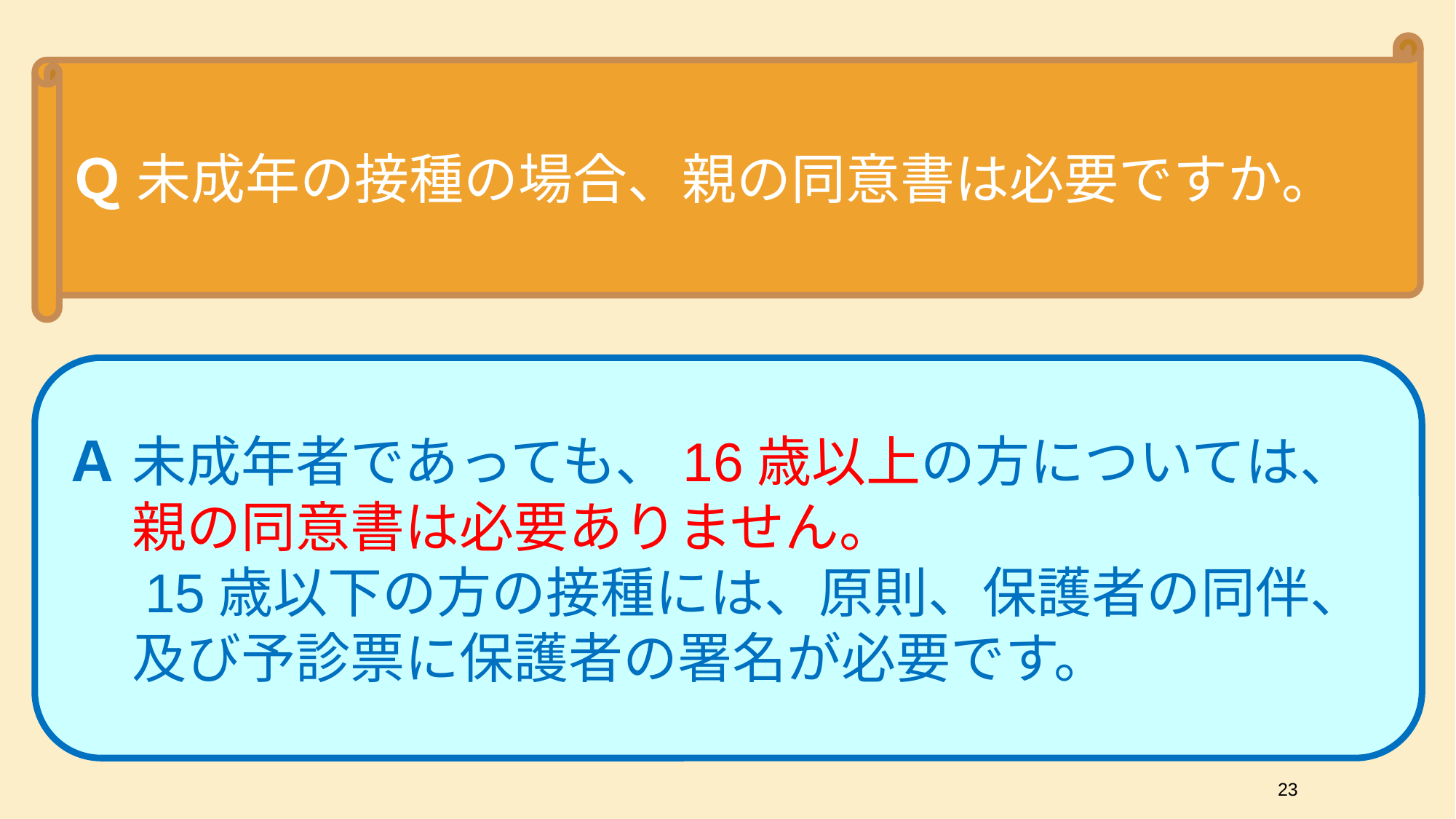

Ｑ 未成年の接種の場合、親の同意書は必要ですか。
Ａ 未成年者であっても、16歳以上の方については、
　 親の同意書は必要ありません。
　 15歳以下の方の接種には、原則、保護者の同伴、
　 及び予診票に保護者の署名が必要です。
23